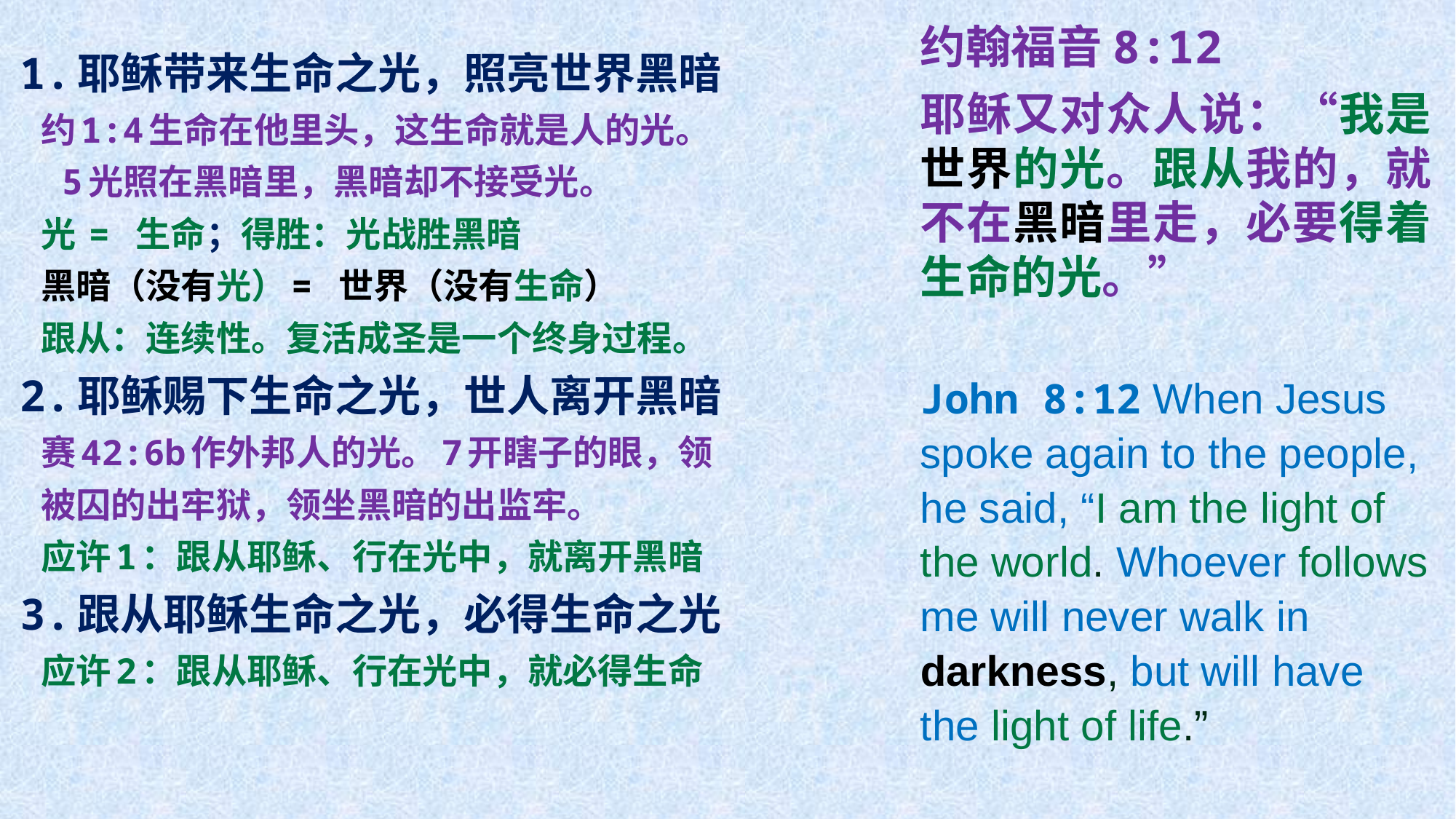

1.耶稣带来生命之光，照亮世界黑暗
  约1:4生命在他里头，这生命就是人的光。
  5光照在黑暗里，黑暗却不接受光。
  光 = 生命；得胜：光战胜黑暗
  黑暗（没有光）= 世界（没有生命）
  跟从：连续性。复活成圣是一个终身过程。
2.耶稣赐下生命之光，世人离开黑暗
  赛42:6b作外邦人的光。7开瞎子的眼，领
  被囚的出牢狱，领坐黑暗的出监牢。
  应许1：跟从耶稣、行在光中，就离开黑暗
3.跟从耶稣生命之光，必得生命之光
  应许2：跟从耶稣、行在光中，就必得生命

约翰福音8:12
耶稣又对众人说：“我是世界的光。跟从我的，就不在黑暗里走，必要得着生命的光。”

John 8:12 When Jesus spoke again to the people, he said, “I am the light of the world. Whoever follows me will never walk in darkness, but will have the light of life.”